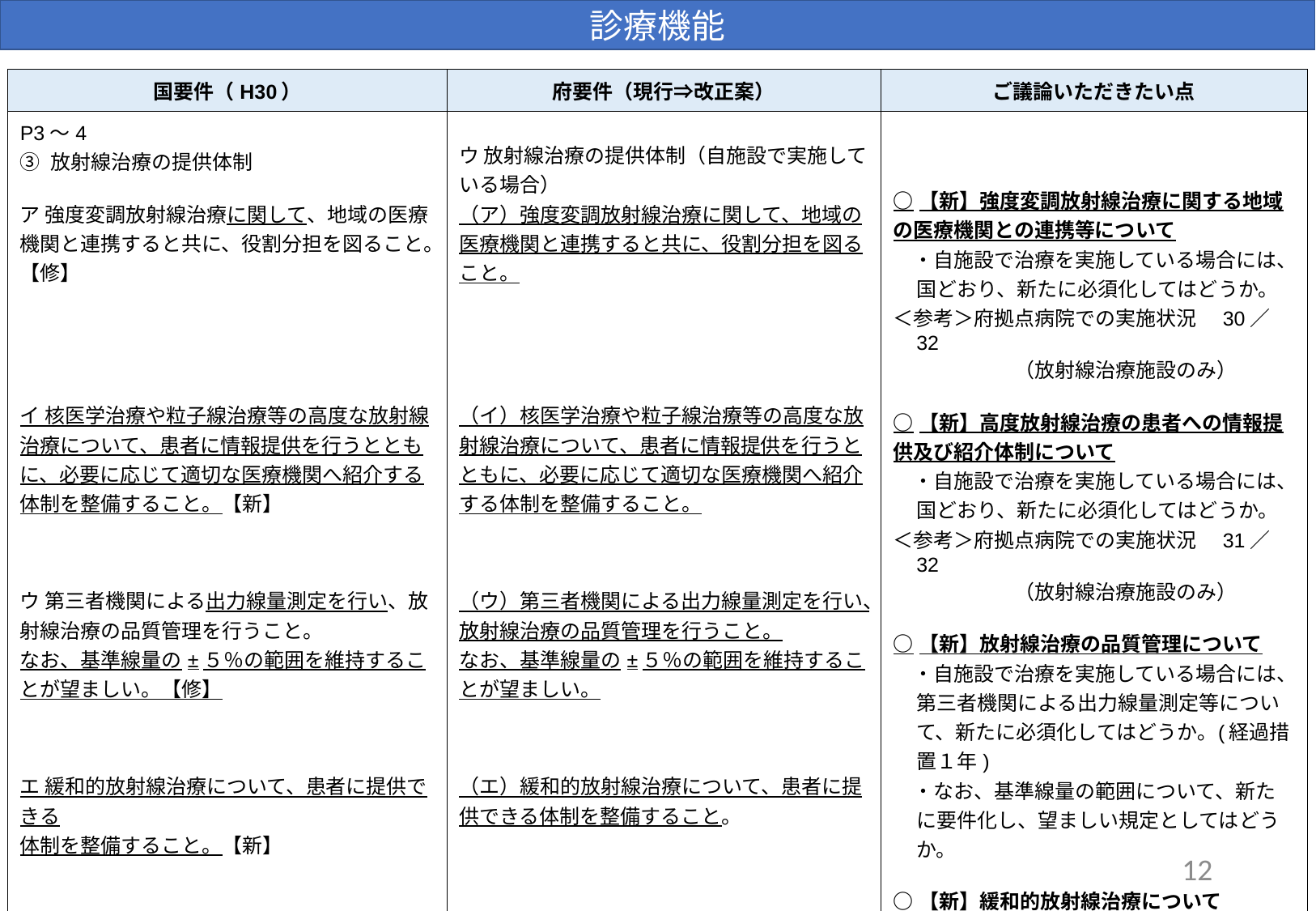

診療機能
| 国要件（H30） | 府要件（現行⇒改正案） | ご議論いただきたい点 |
| --- | --- | --- |
| P3～4 ③ 放射線治療の提供体制 ア 強度変調放射線治療に関して、地域の医療機関と連携すると共に、役割分担を図ること。【修】 イ 核医学治療や粒子線治療等の高度な放射線治療について、患者に情報提供を行うとともに、必要に応じて適切な医療機関へ紹介する体制を整備すること。【新】 ウ 第三者機関による出力線量測定を行い、放射線治療の品質管理を行うこと。 なお、基準線量の±５％の範囲を維持することが望ましい。【修】 エ 緩和的放射線治療について、患者に提供できる 体制を整備すること。【新】 | ウ 放射線治療の提供体制（自施設で実施している場合） （ア）強度変調放射線治療に関して、地域の医療機関と連携すると共に、役割分担を図ること。 （イ）核医学治療や粒子線治療等の高度な放射線治療について、患者に情報提供を行うとともに、必要に応じて適切な医療機関へ紹介する体制を整備すること。 （ウ）第三者機関による出力線量測定を行い、放射線治療の品質管理を行うこと。 なお、基準線量の±５％の範囲を維持することが望ましい。 （エ）緩和的放射線治療について、患者に提供できる体制を整備すること。 | ○【新】強度変調放射線治療に関する地域の医療機関との連携等について 　・自施設で治療を実施している場合には、国どおり、新たに必須化してはどうか。 ＜参考＞府拠点病院での実施状況　30／32 　　　　　　（放射線治療施設のみ） ○【新】高度放射線治療の患者への情報提供及び紹介体制について 　・自施設で治療を実施している場合には、国どおり、新たに必須化してはどうか。 ＜参考＞府拠点病院での実施状況　31／32 　　　　　　（放射線治療施設のみ） ○【新】放射線治療の品質管理について 　・自施設で治療を実施している場合には、第三者機関による出力線量測定等について、新たに必須化してはどうか｡ (経過措置１年) 　・なお、基準線量の範囲について、新たに要件化し、望ましい規定としてはどうか。　 ○【新】緩和的放射線治療について 　・自施設で治療を実施している場合には、国どおり、新たに必須化してはどうか｡(経過措置１年) ＜参考＞府拠点病院での実施状況　　31／32 　　　　　　（放射線治療施設のみ） |
12